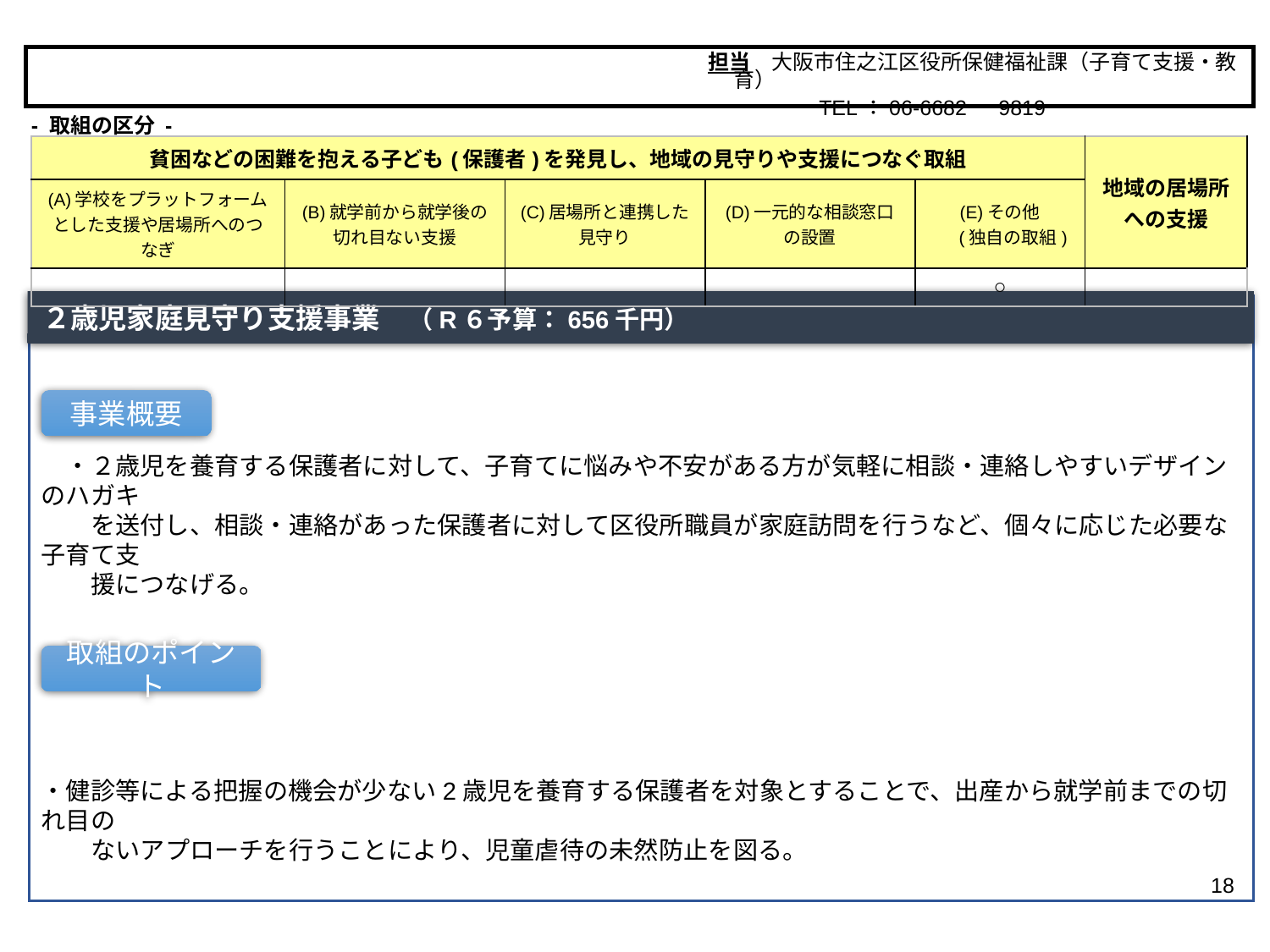

担当　大阪市住之江区役所保健福祉課（子育て支援・教育）
　　　　　TEL：06-6682－9819

大阪市
- 取組の区分 -
| 貧困などの困難を抱える子ども(保護者)を発見し、地域の見守りや支援につなぐ取組 |  |  |  |  | 地域の居場所 への支援 |
| --- | --- | --- | --- | --- | --- |
| (A)学校をプラットフォームとした支援や居場所へのつなぎ | (B)就学前から就学後の 切れ目ない支援 | (C)居場所と連携した 見守り | (D)一元的な相談窓口 の設置 | (E)その他 　 (独自の取組) |  |
|  |  |  |  | ○ |  |
２歳児家庭見守り支援事業　（R６予算：656千円）

　・２歳児を養育する保護者に対して、子育てに悩みや不安がある方が気軽に相談・連絡しやすいデザインのハガキ
　　を送付し、相談・連絡があった保護者に対して区役所職員が家庭訪問を行うなど、個々に応じた必要な子育て支
　　援につなげる。

・健診等による把握の機会が少ない2歳児を養育する保護者を対象とすることで、出産から就学前までの切れ目の
　　ないアプローチを行うことにより、児童虐待の未然防止を図る。

事業概要
取組のポイント
18